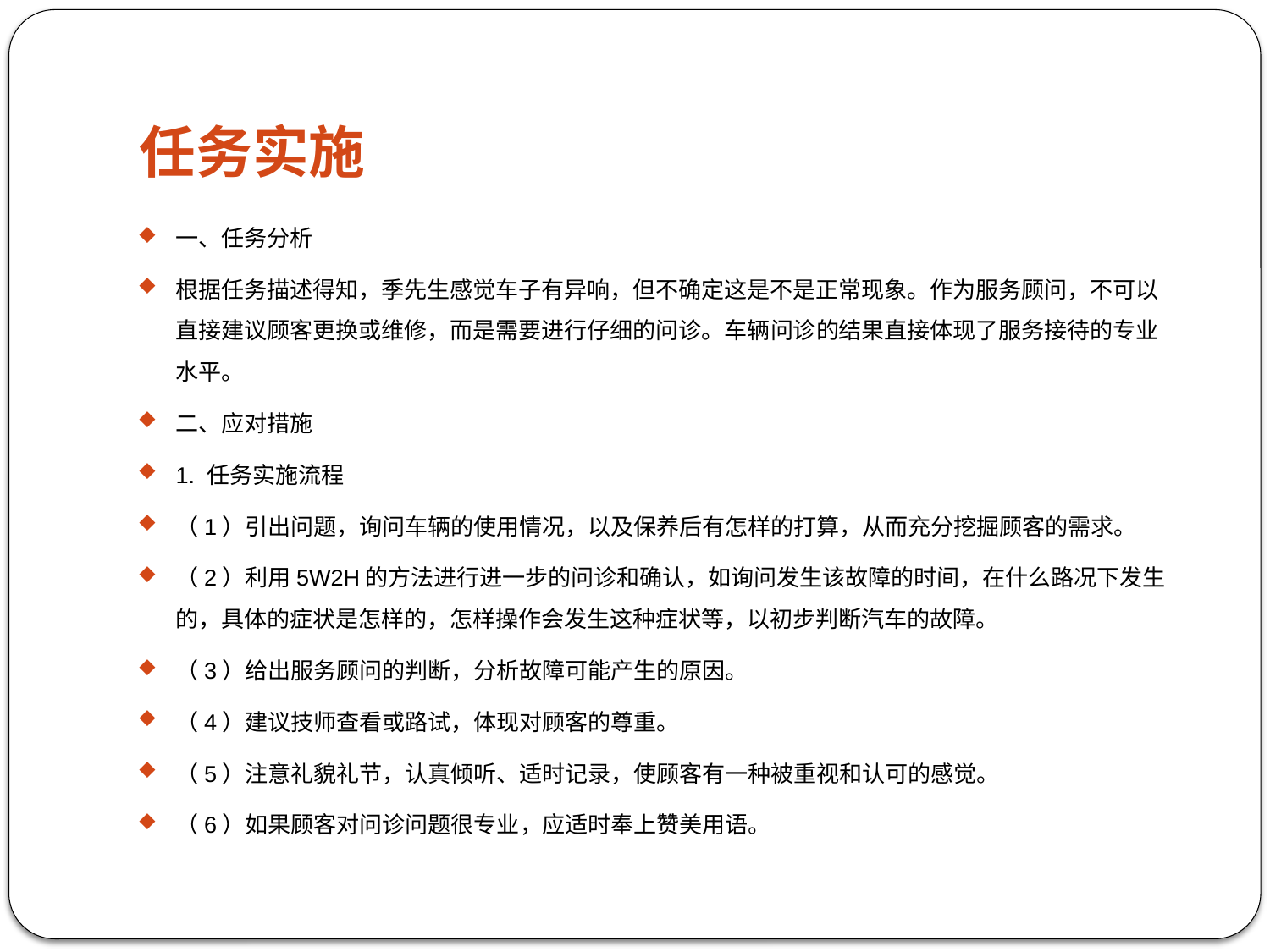

# 任务实施
一、任务分析
根据任务描述得知，季先生感觉车子有异响，但不确定这是不是正常现象。作为服务顾问，不可以直接建议顾客更换或维修，而是需要进行仔细的问诊。车辆问诊的结果直接体现了服务接待的专业水平。
二、应对措施
1. 任务实施流程
（1）引出问题，询问车辆的使用情况，以及保养后有怎样的打算，从而充分挖掘顾客的需求。
（2）利用5W2H的方法进行进一步的问诊和确认，如询问发生该故障的时间，在什么路况下发生的，具体的症状是怎样的，怎样操作会发生这种症状等，以初步判断汽车的故障。
（3）给出服务顾问的判断，分析故障可能产生的原因。
（4）建议技师查看或路试，体现对顾客的尊重。
（5）注意礼貌礼节，认真倾听、适时记录，使顾客有一种被重视和认可的感觉。
（6）如果顾客对问诊问题很专业，应适时奉上赞美用语。